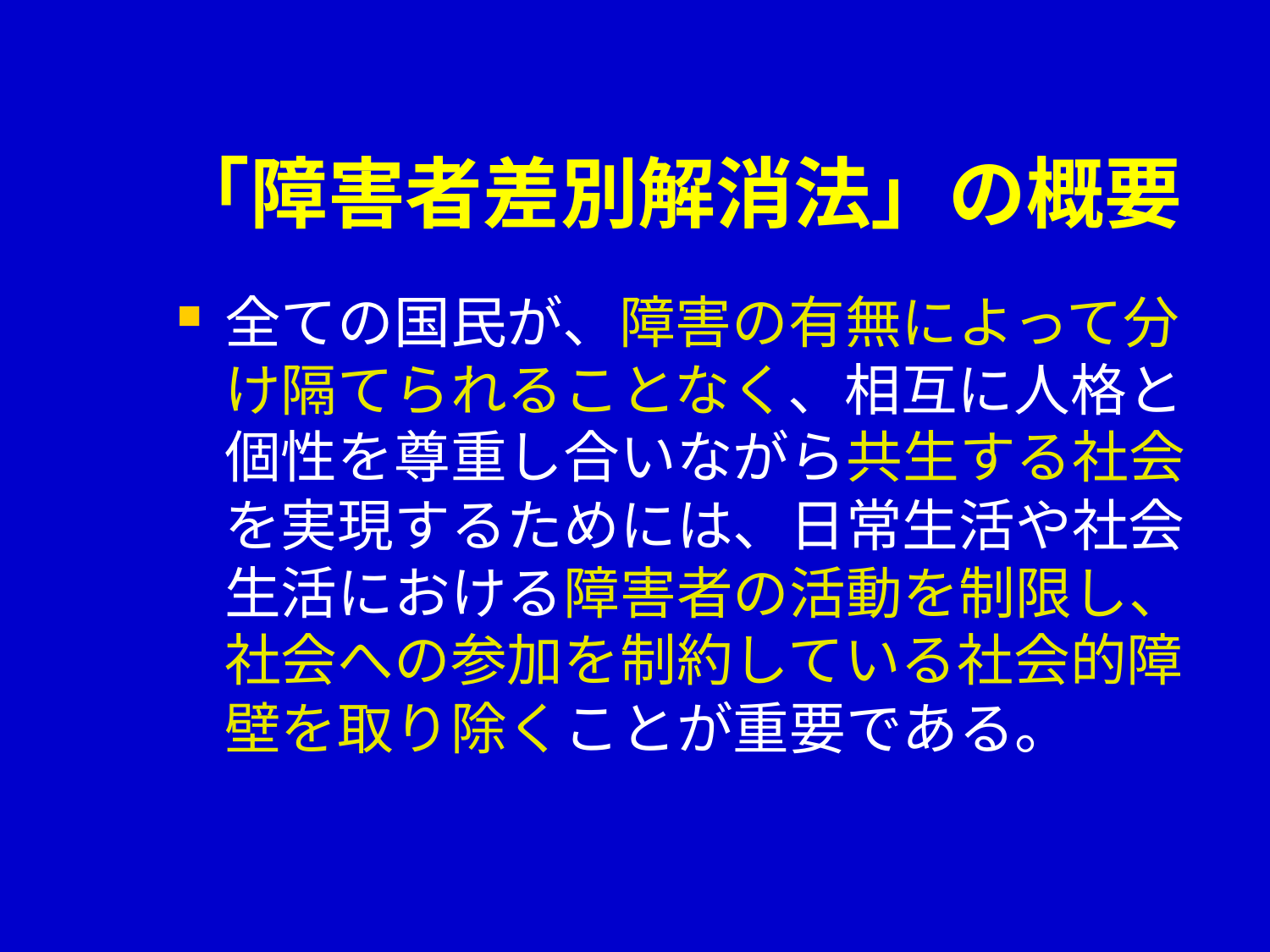

# 「障害者差別解消法」の概要
全ての国民が、障害の有無によって分け隔てられることなく、相互に人格と個性を尊重し合いながら共生する社会を実現するためには、日常生活や社会生活における障害者の活動を制限し、社会への参加を制約している社会的障壁を取り除くことが重要である。